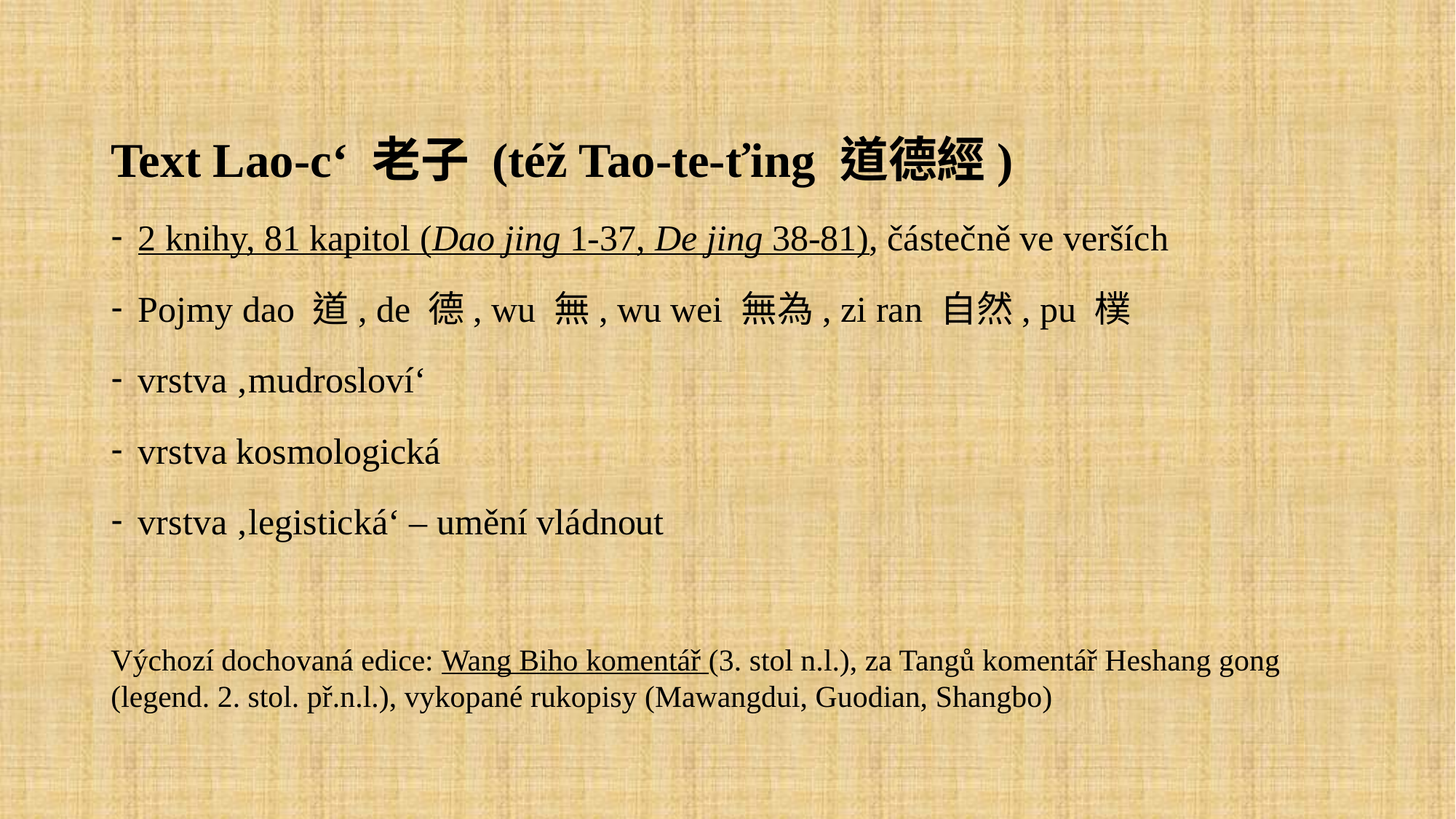

Text Lao-c‘ 老子 (též Tao-te-ťing 道德經)
2 knihy, 81 kapitol (Dao jing 1-37, De jing 38-81), částečně ve verších
Pojmy dao 道, de 德, wu 無, wu wei 無為, zi ran 自然, pu 樸
vrstva ‚mudrosloví‘
vrstva kosmologická
vrstva ‚legistická‘ – umění vládnout

Výchozí dochovaná edice: Wang Biho komentář (3. stol n.l.), za Tangů komentář Heshang gong (legend. 2. stol. př.n.l.), vykopané rukopisy (Mawangdui, Guodian, Shangbo)